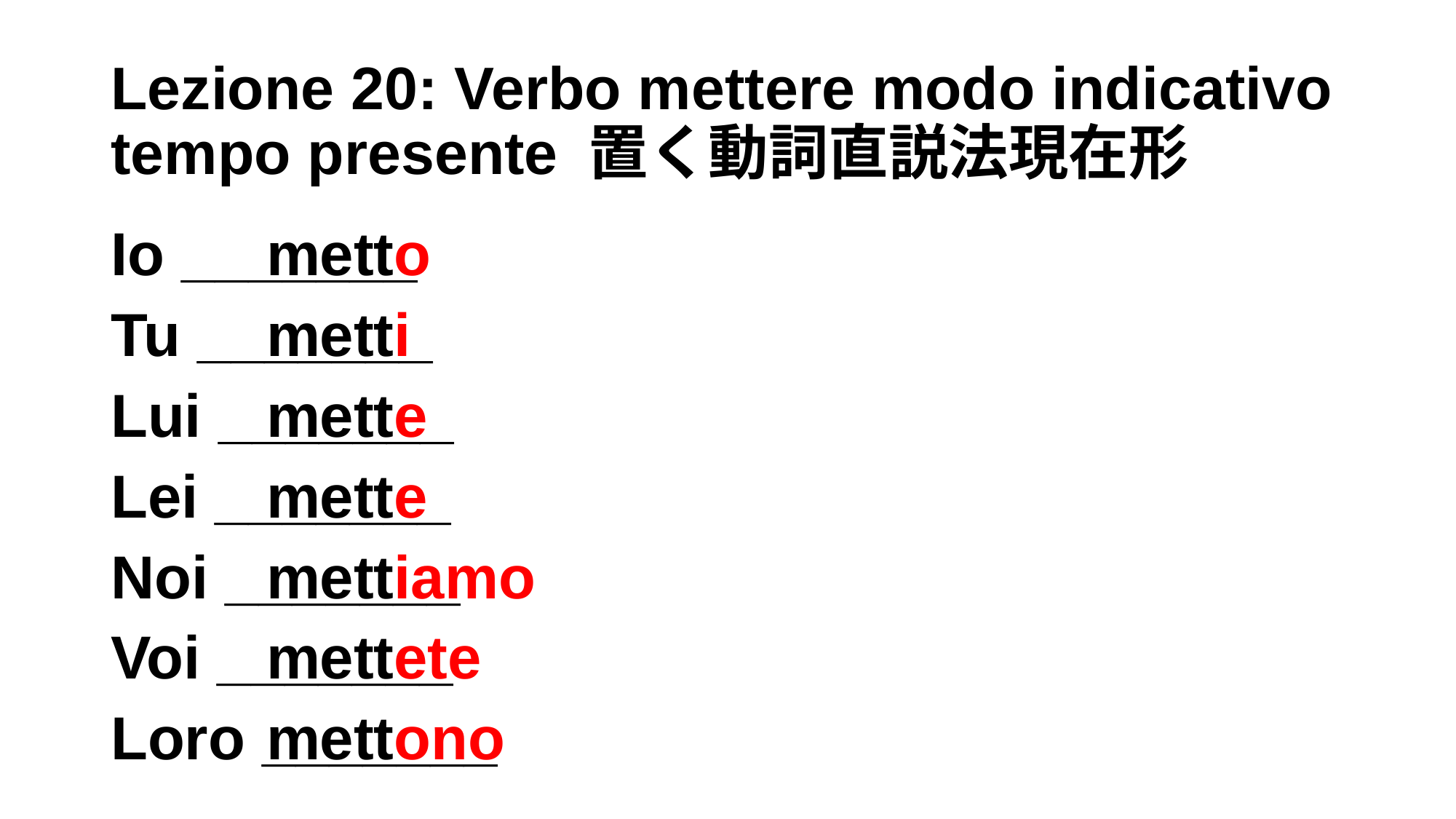

# Lezione 20: Verbo mettere modo indicativo tempo presente 置く動詞直説法現在形
Io _______
Tu _______
Lui _______
Lei _______
Noi _______
Voi _______
Loro _______

metto
metti
mette
mette
mettiamo
mettete
mettono